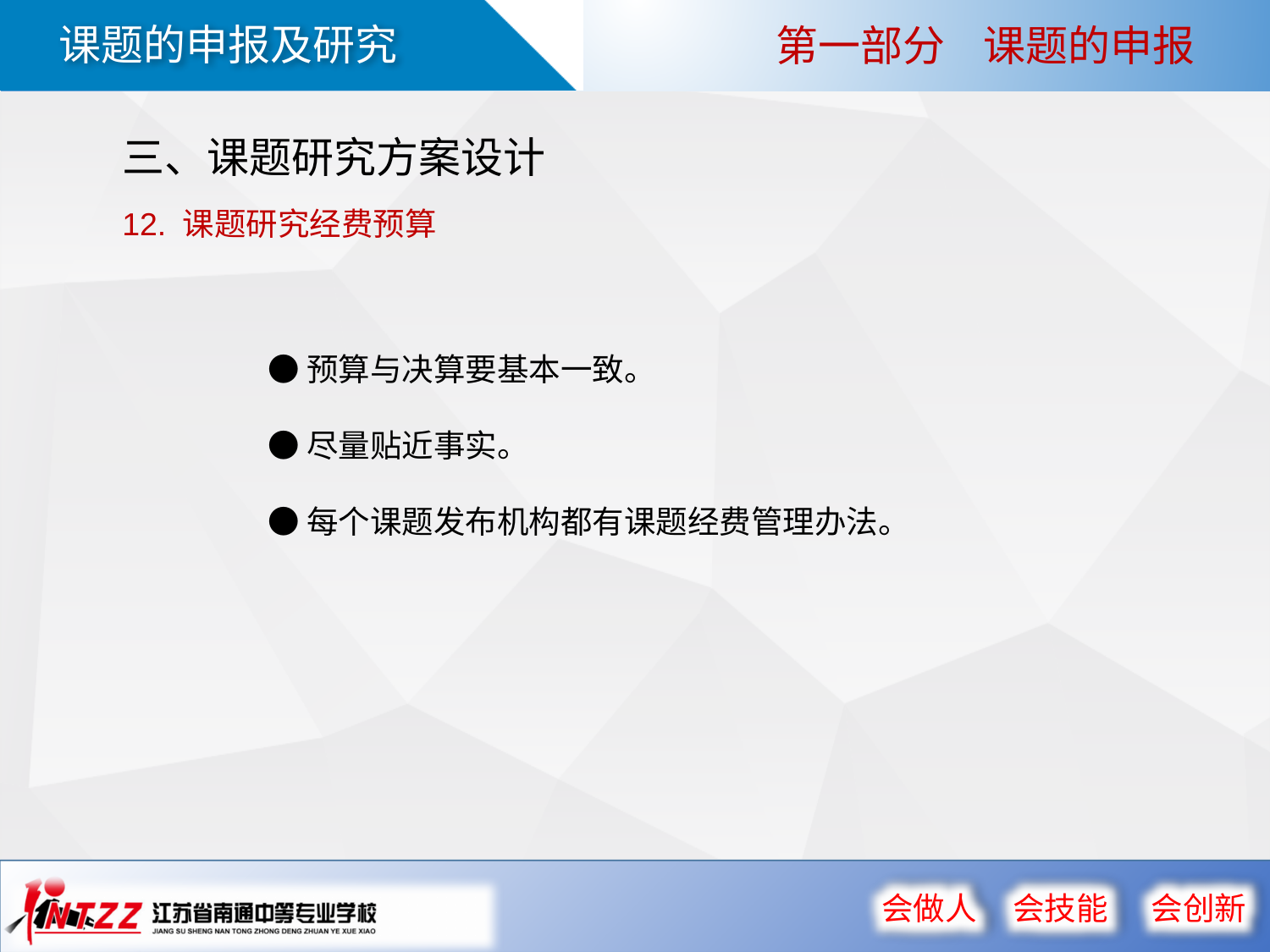

第一部分    课题的申报
三、课题研究方案设计
12. 课题研究经费预算
●预算与决算要基本一致。
●尽量贴近事实。
●每个课题发布机构都有课题经费管理办法。